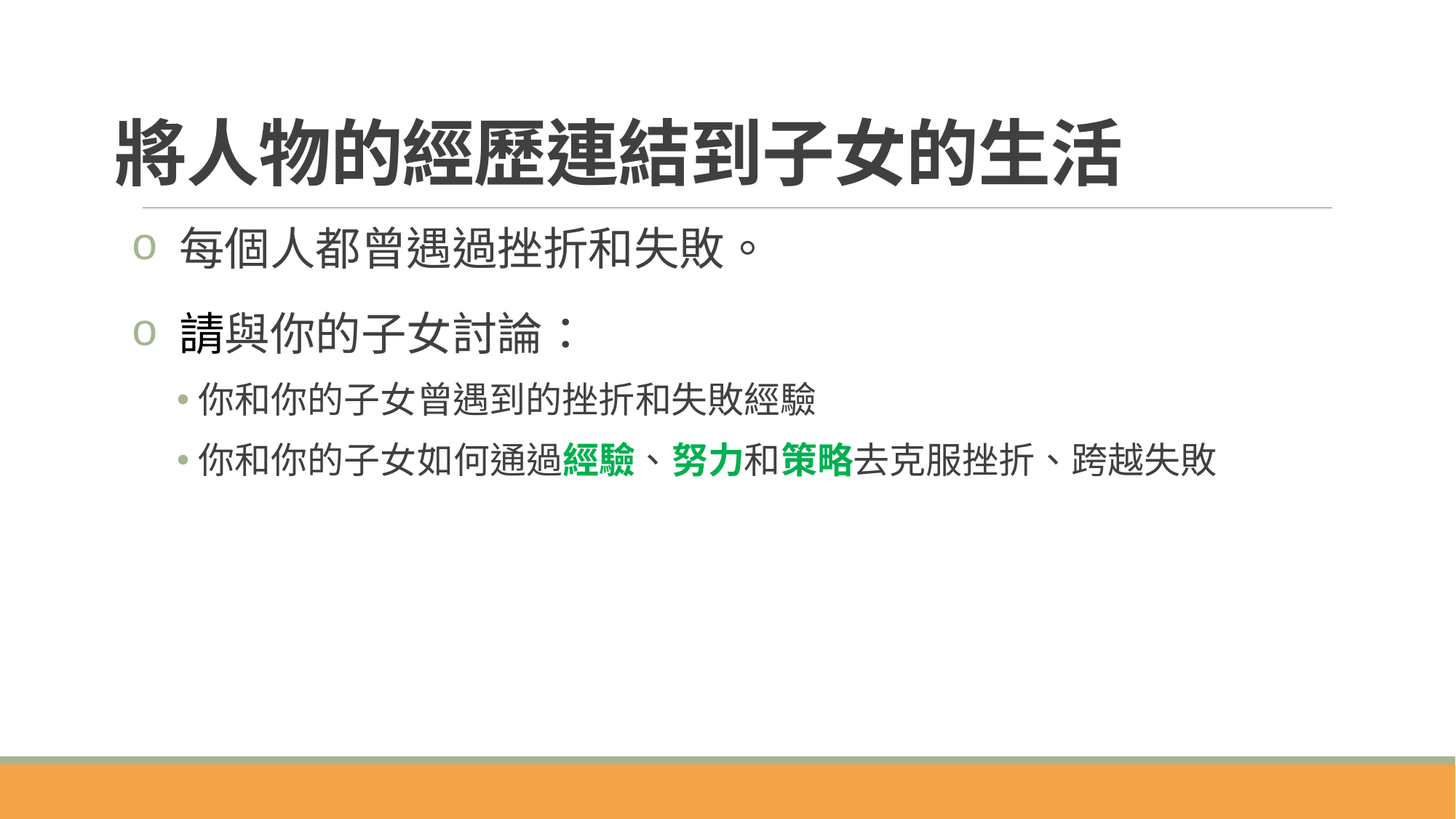

# 將人物的經歷連結到子女的生活
 每個人都曾遇過挫折和失敗。
 請與你的子女討論：
你和你的子女曾遇到的挫折和失敗經驗
你和你的子女如何通過經驗、努力和策略去克服挫折、跨越失敗